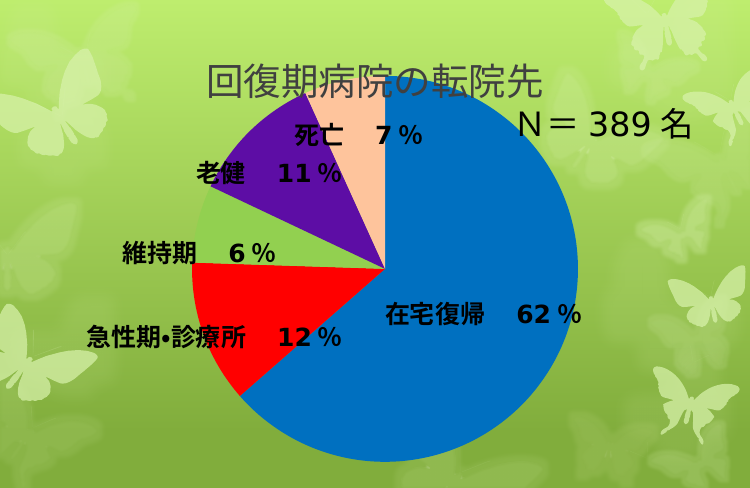

# 回復期病院の転院先

### Chart

| Category |  |
|---|---|
Ｎ＝389名
死亡　7％
老健　11％
維持期　6％
在宅復帰　62％
急性期・診療所　12％